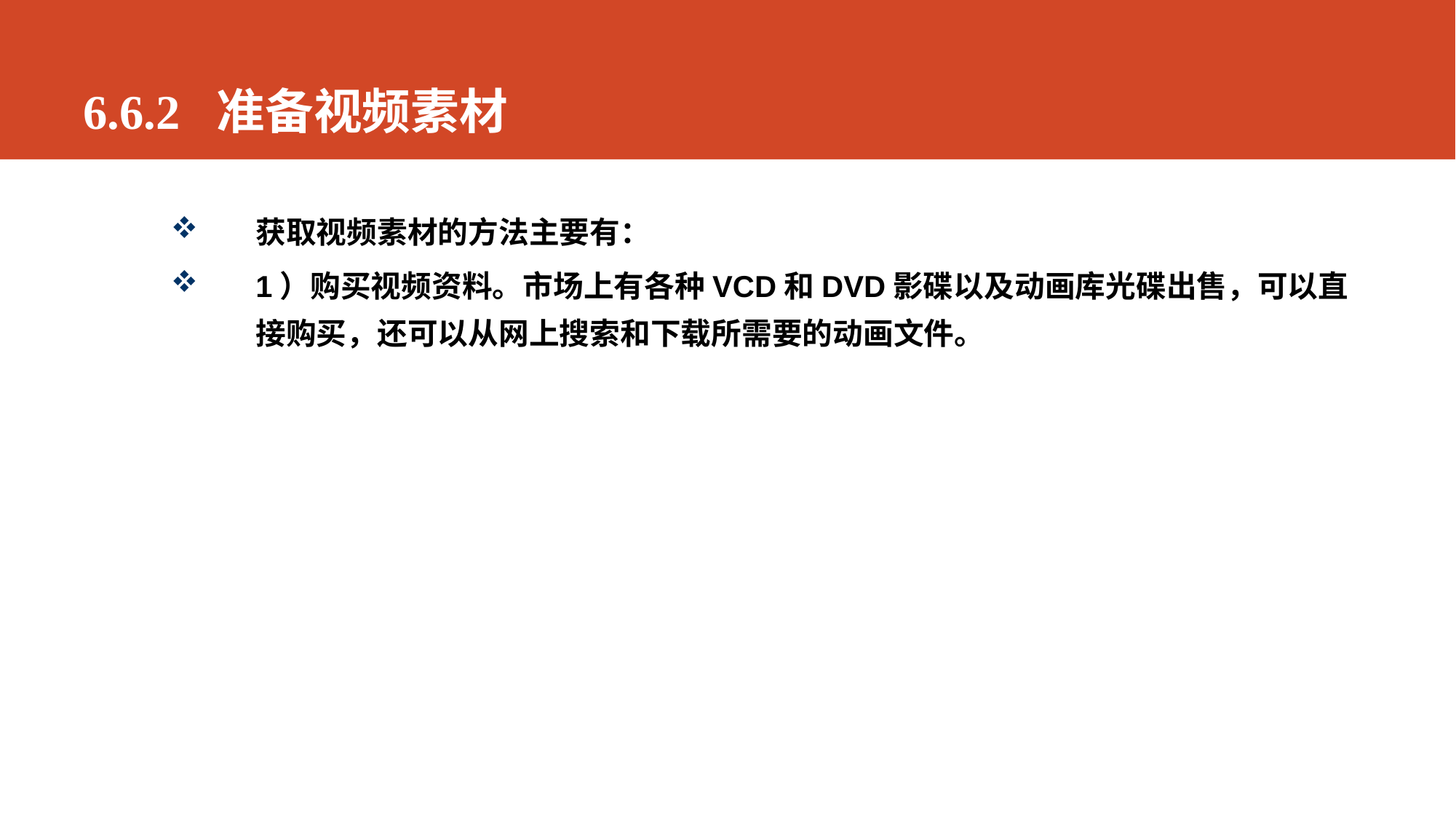

# 6.6.2  准备视频素材
获取视频素材的方法主要有：
1）购买视频资料。市场上有各种VCD和DVD影碟以及动画库光碟出售，可以直接购买，还可以从网上搜索和下载所需要的动画文件。